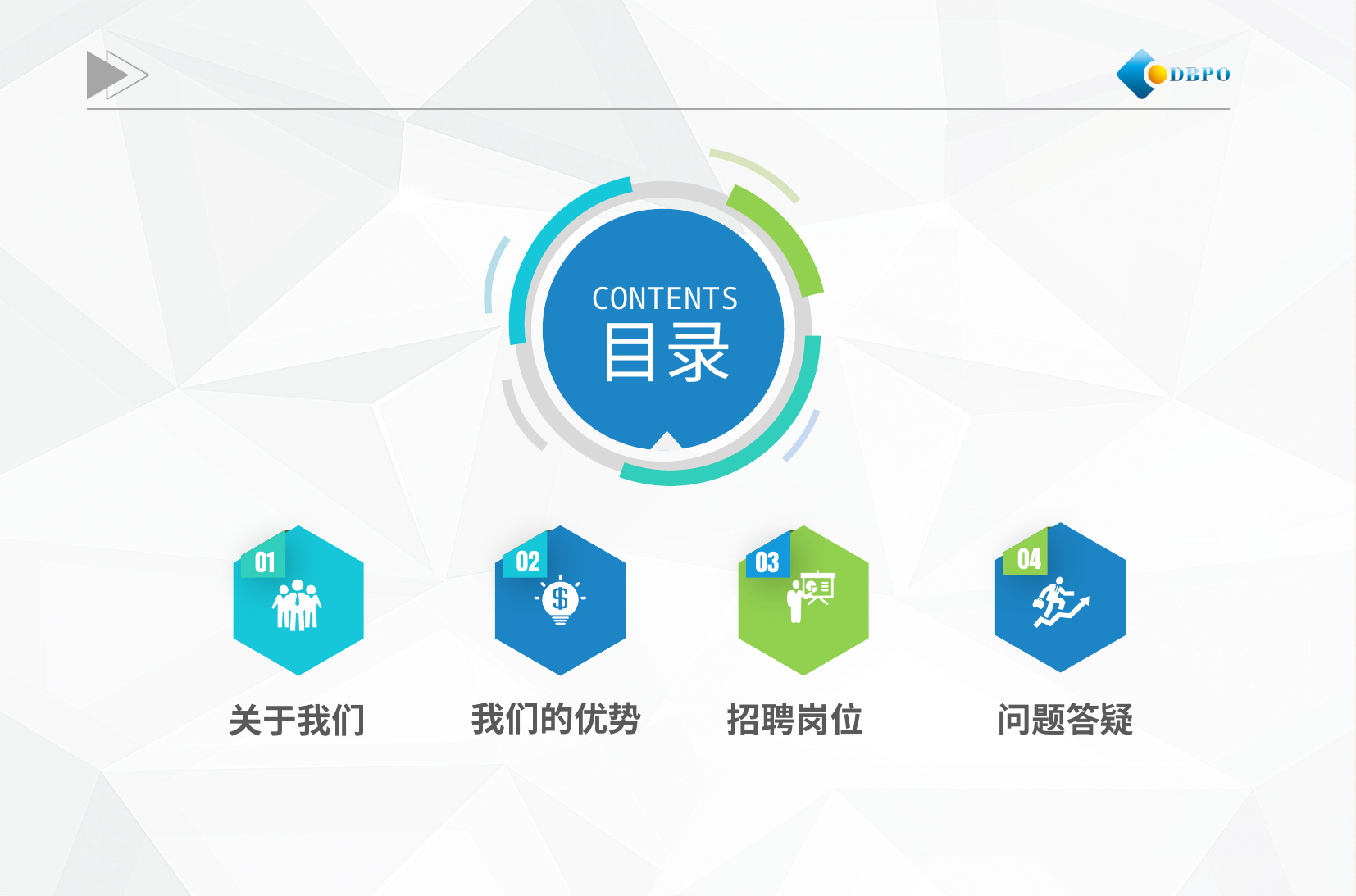

CONTENTS
目录

04

01

02

03

我们的优势
招聘岗位
问题答疑
关于我们